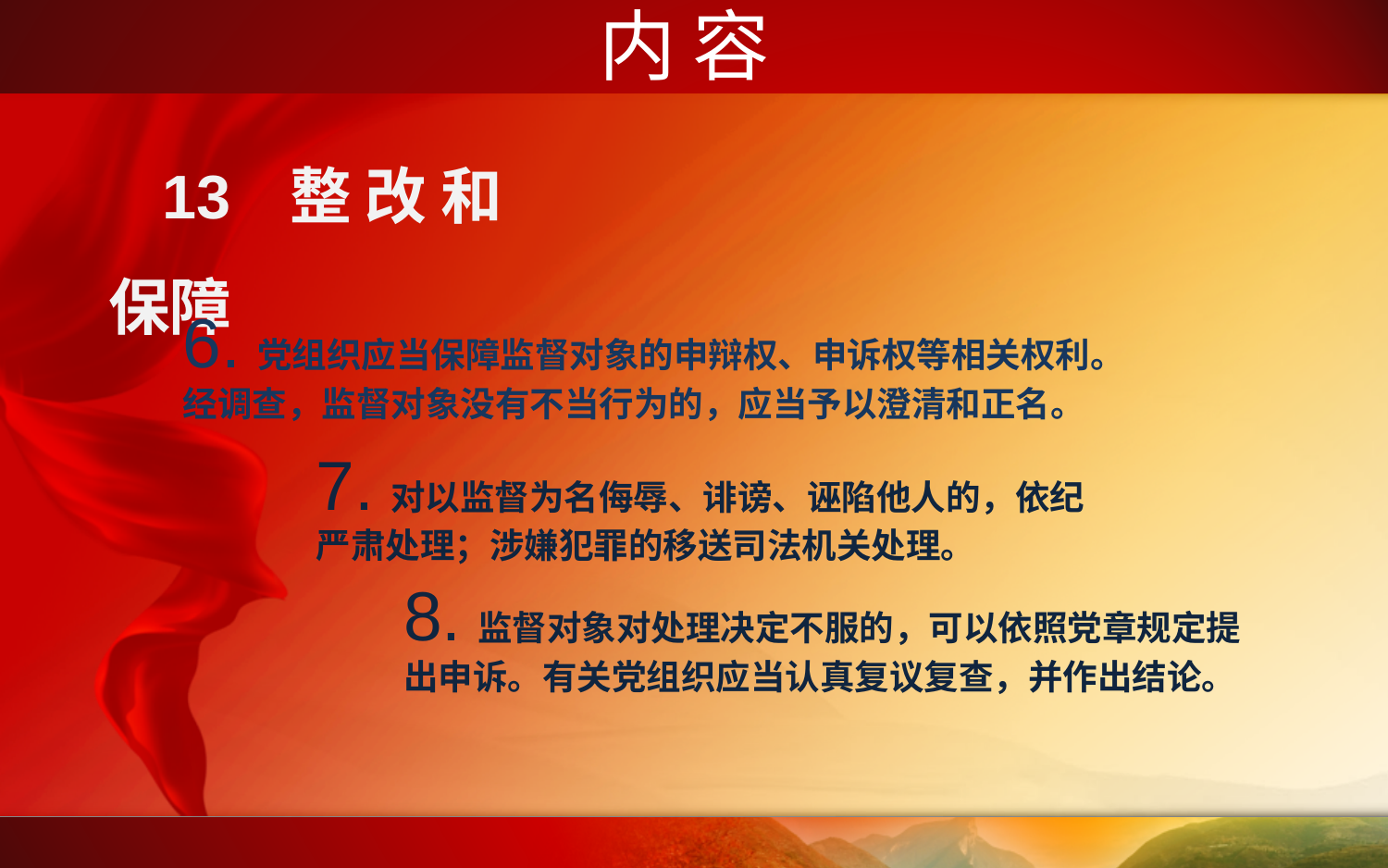

内 容
13 整改和保障
6.党组织应当保障监督对象的申辩权、申诉权等相关权利。经调查，监督对象没有不当行为的，应当予以澄清和正名。
7.对以监督为名侮辱、诽谤、诬陷他人的，依纪严肃处理；涉嫌犯罪的移送司法机关处理。
8.监督对象对处理决定不服的，可以依照党章规定提出申诉。有关党组织应当认真复议复查，并作出结论。